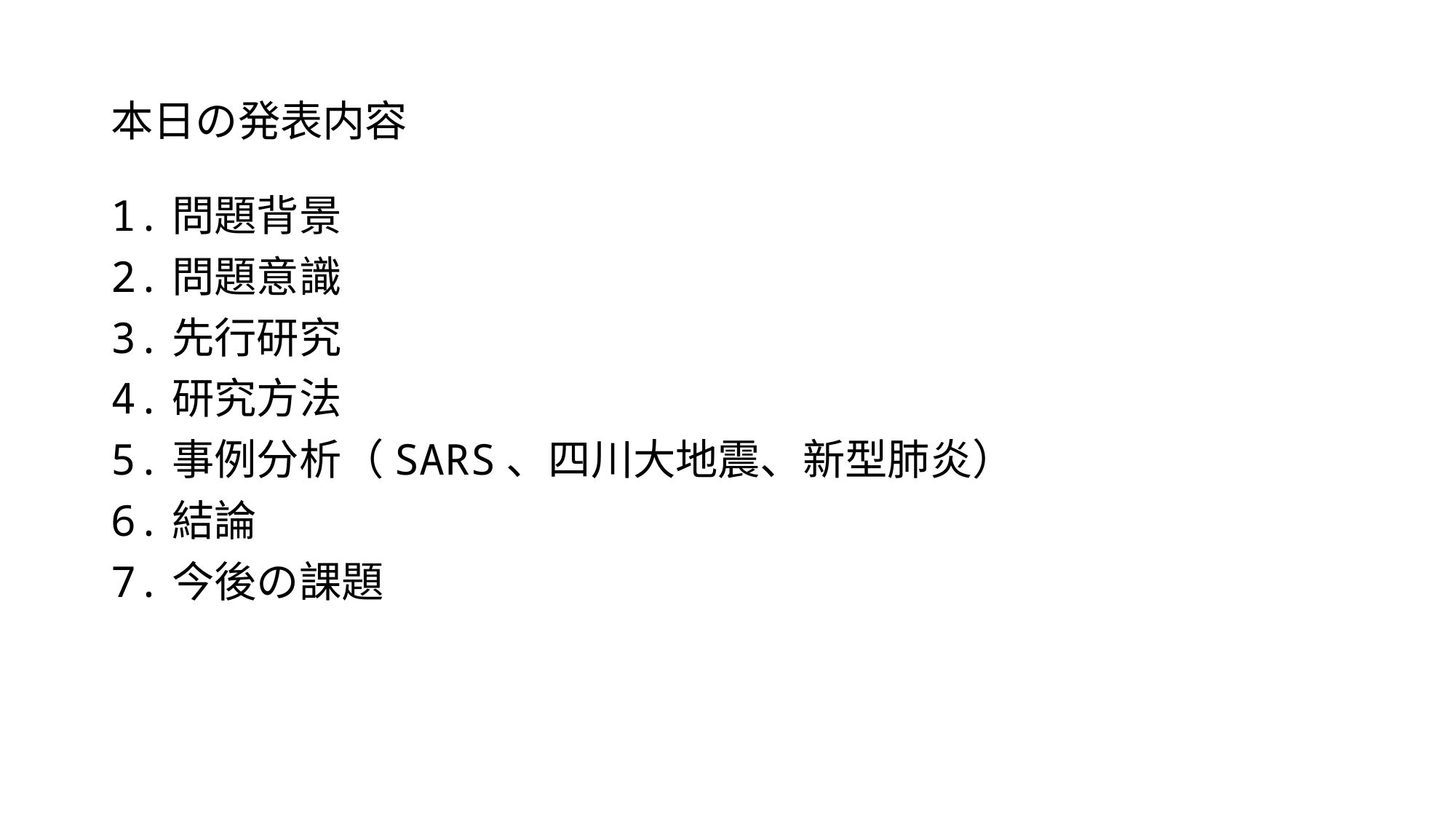

# 本日の発表内容
1.問題背景
2.問題意識
3.先行研究
4.研究方法
5.事例分析（SARS、四川大地震、新型肺炎）
6.結論
7.今後の課題